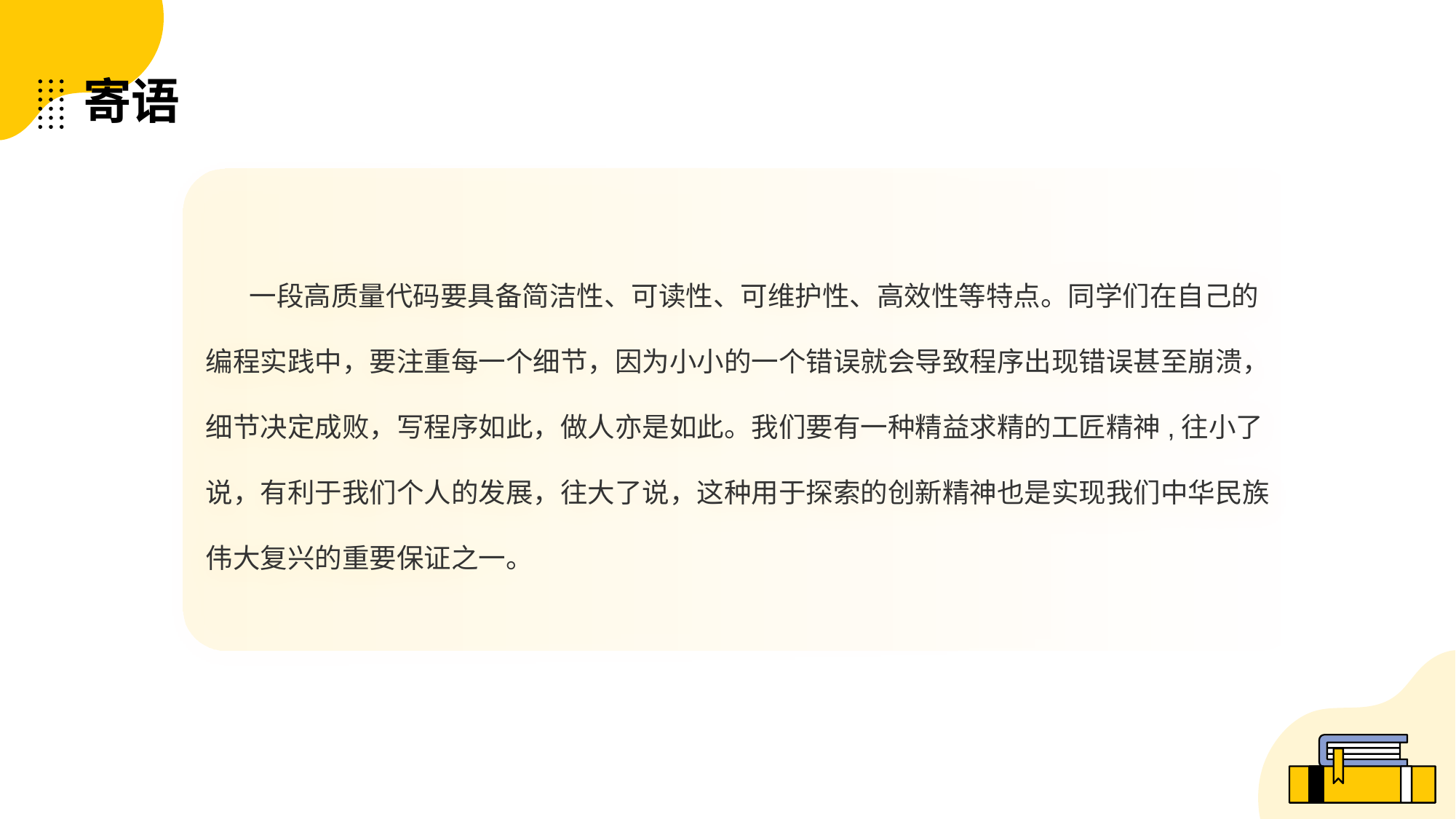

# 寄语
      一段高质量代码要具备简洁性、可读性、可维护性、高效性等特点。同学们在自己的编程实践中，要注重每一个细节，因为小小的一个错误就会导致程序出现错误甚至崩溃，细节决定成败，写程序如此，做人亦是如此。我们要有一种精益求精的工匠精神,往小了说，有利于我们个人的发展，往大了说，这种用于探索的创新精神也是实现我们中华民族伟大复兴的重要保证之一。